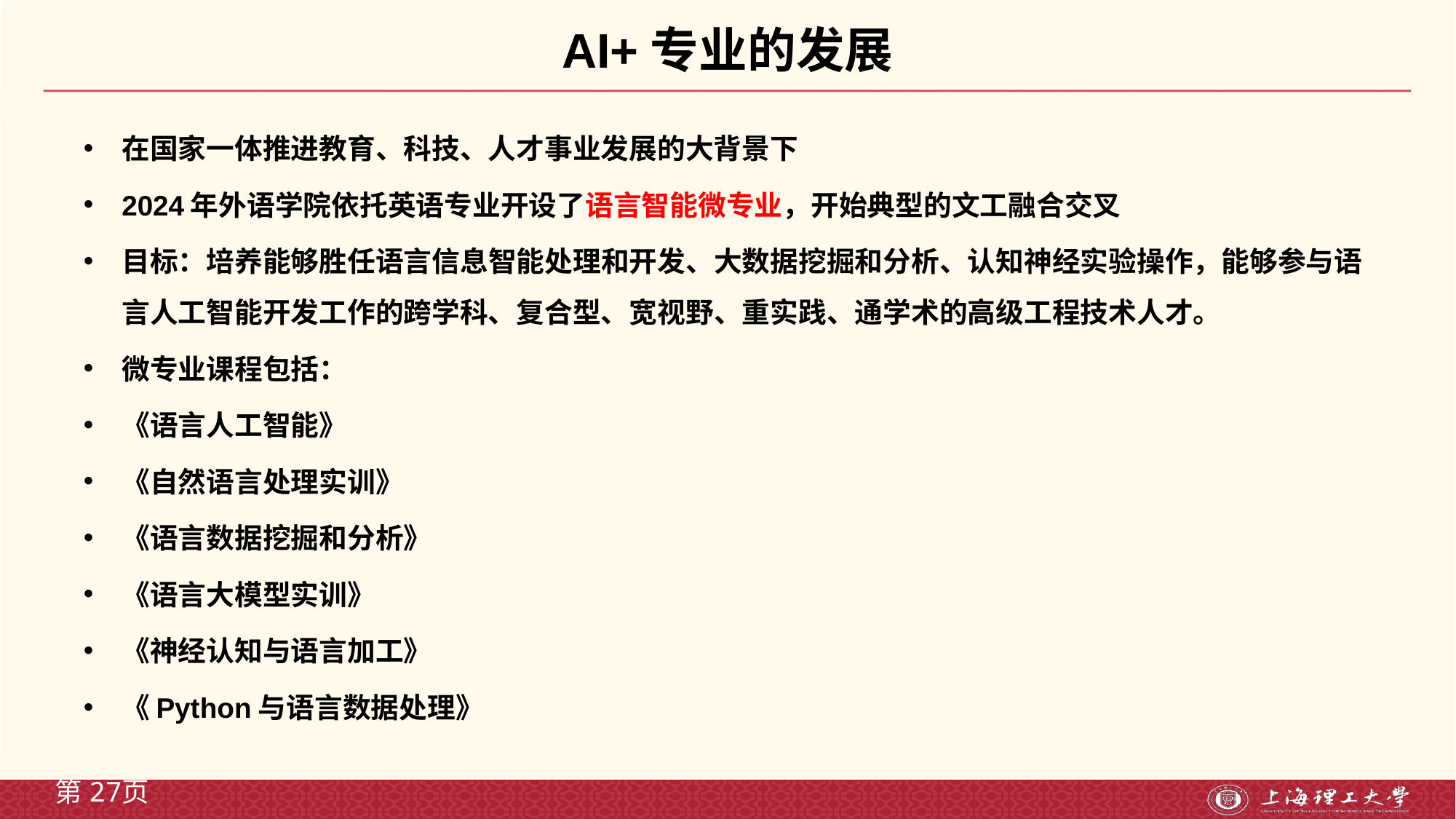

# AI+专业的发展
在国家一体推进教育、科技、人才事业发展的大背景下
2024年外语学院依托英语专业开设了语言智能微专业，开始典型的文工融合交叉
目标：培养能够胜任语言信息智能处理和开发、大数据挖掘和分析、认知神经实验操作，能够参与语言人工智能开发工作的跨学科、复合型、宽视野、重实践、通学术的高级工程技术人才。
微专业课程包括：
《语言人工智能》
《自然语言处理实训》
《语言数据挖掘和分析》
《语言大模型实训》
《神经认知与语言加工》
《Python与语言数据处理》
第27页